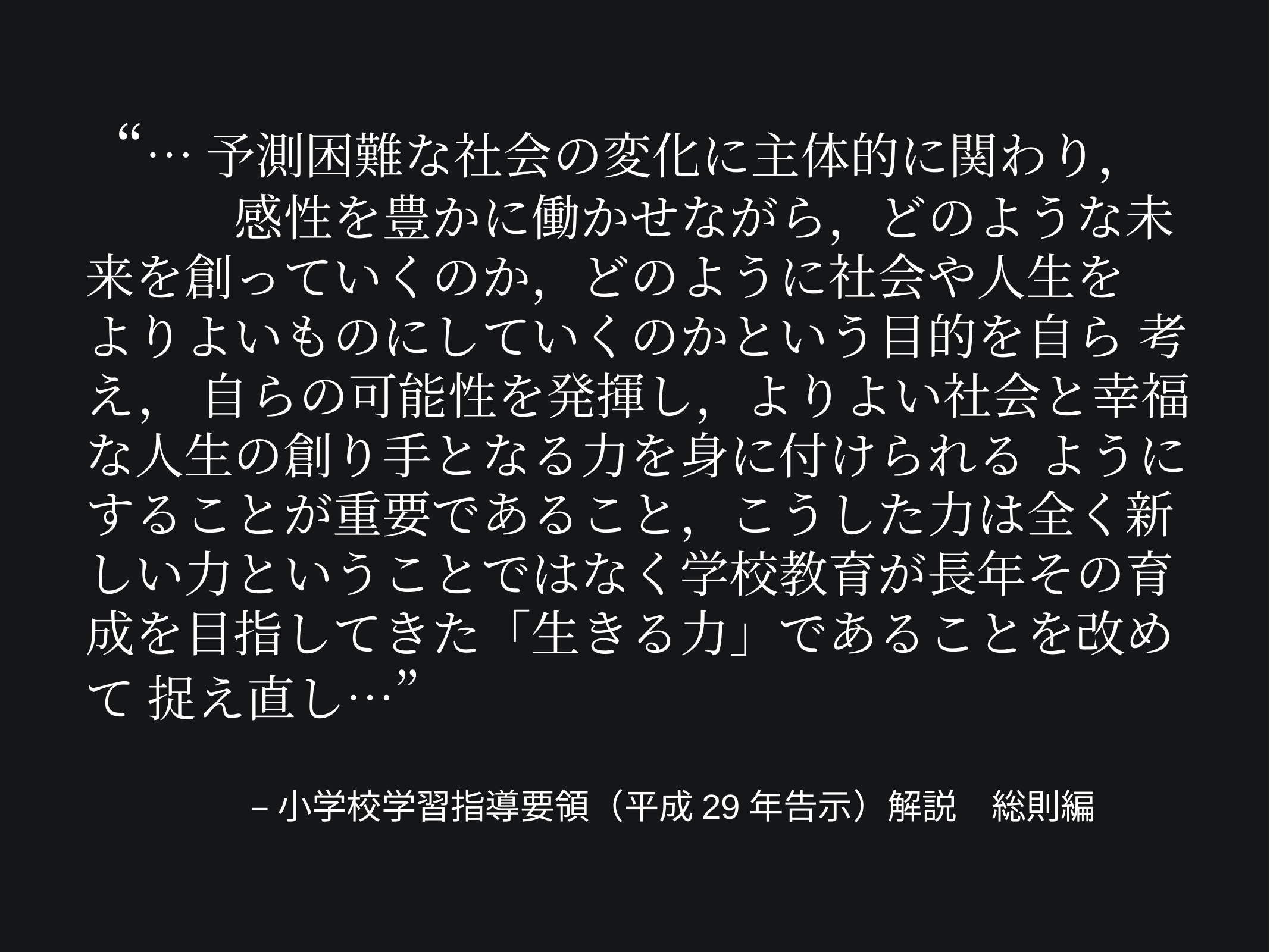

“…予測困難な社会の変化に主体的に関わり，　　　感性を豊かに働かせながら，どのような未来を創っていくのか，どのように社会や人生を     よりよいものにしていくのかという目的を自ら 考え， 自らの可能性を発揮し，よりよい社会と幸福な人生の創り手となる力を身に付けられる ようにすることが重要であること，こうした力は全く新しい力ということではなく学校教育が長年その育成を目指してきた「生きる力」であることを改めて 捉え直し…”

–小学校学習指導要領（平成29年告示）解説　総則編